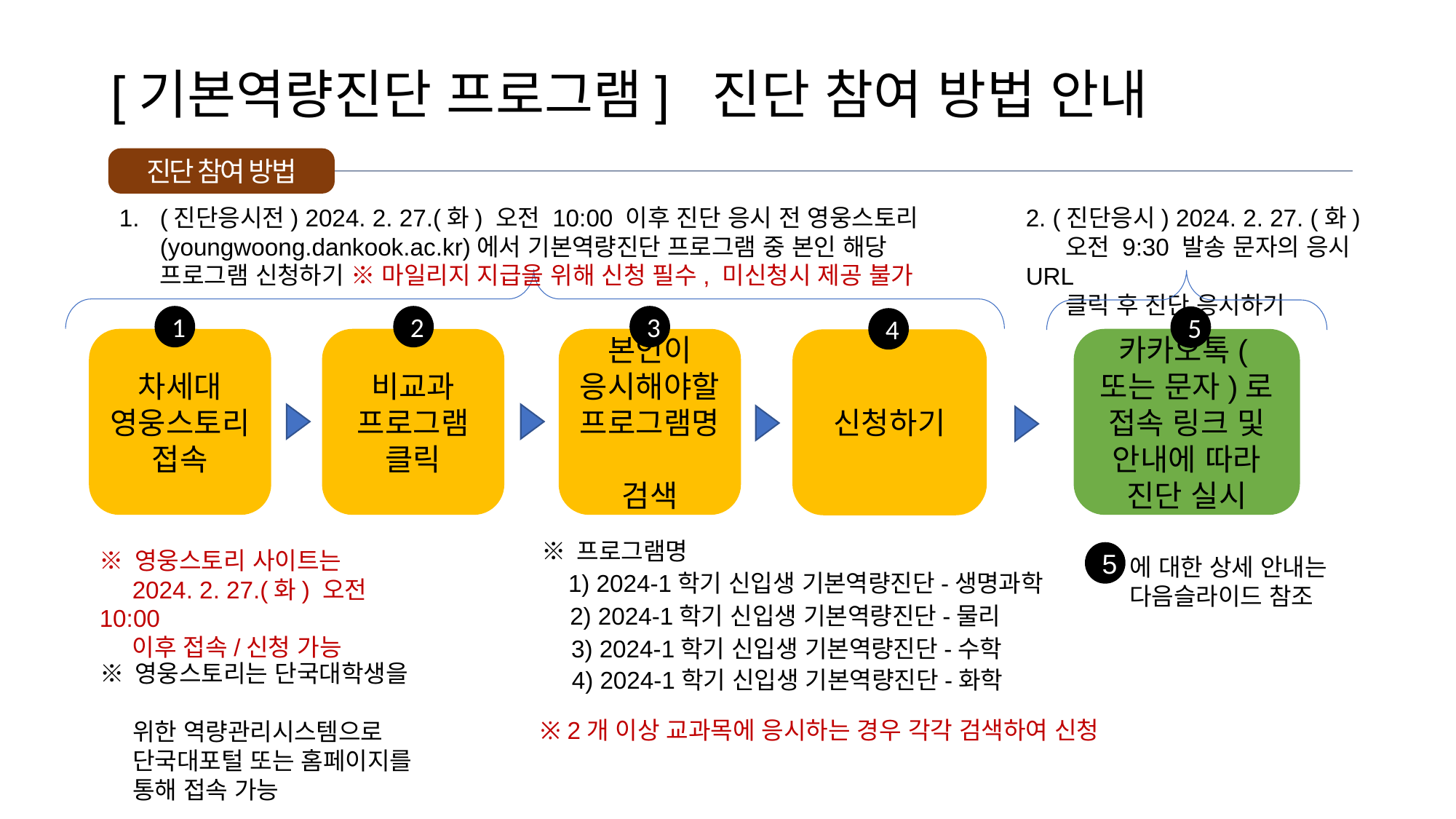

# [기본역량진단 프로그램]  진단 참여 방법 안내
진단 참여 방법

(진단응시전) 2024. 2. 27.(화) 오전 10:00 이후 진단 응시 전 영웅스토리(youngwoong.dankook.ac.kr)에서 기본역량진단 프로그램 중 본인 해당 프로그램 신청하기 ※ 마일리지 지급을 위해 신청 필수, 미신청시 제공 불가
2. (진단응시) 2024. 2. 27. (화)
     오전 9:30 발송 문자의 응시 URL
     클릭 후 진단 응시하기
1
2
3
5
4
비교과 프로그램 클릭
본인이 응시해야할 프로그램명
검색
카카오톡(또는 문자)로 접속 링크 및 안내에 따라 진단 실시
차세대
영웅스토리
접속
신청하기

※ 프로그램명
※ 영웅스토리 사이트는
    2024. 2. 27.(화) 오전 10:00
    이후 접속/신청 가능
5
에 대한 상세 안내는 다음슬라이드 참조
1) 2024-1학기 신입생 기본역량진단-생명과학
2) 2024-1학기 신입생 기본역량진단-물리
3) 2024-1학기 신입생 기본역량진단-수학
※ 영웅스토리는 단국대학생을
    위한 역량관리시스템으로
    단국대포털 또는 홈페이지를
    통해 접속 가능
4) 2024-1학기 신입생 기본역량진단-화학
※ 2개 이상 교과목에 응시하는 경우 각각 검색하여 신청